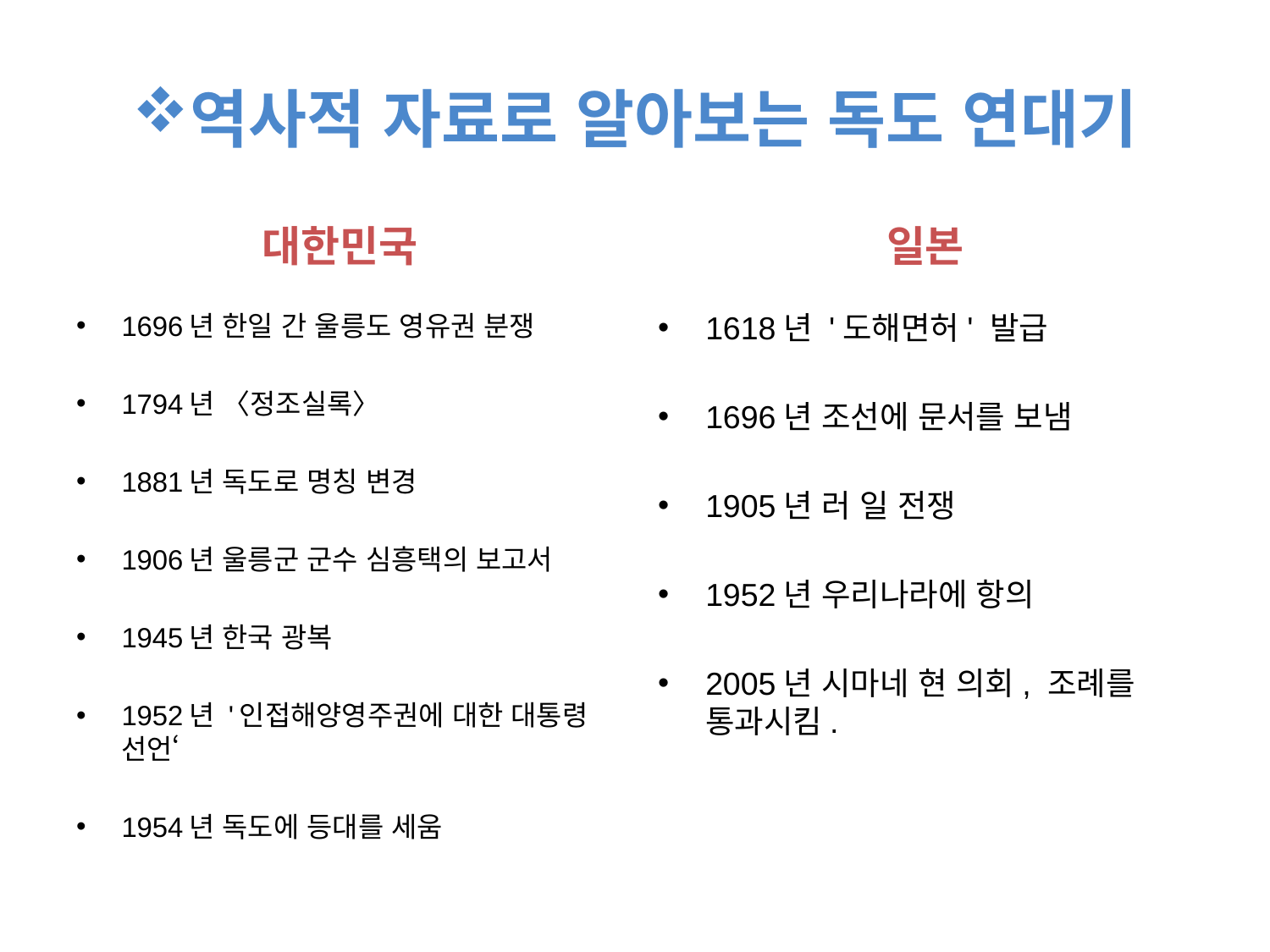

# 역사적 자료로 알아보는 독도 연대기
대한민국
일본
1696년 한일 간 울릉도 영유권 분쟁

1794년 〈정조실록〉

1881년 독도로 명칭 변경

1906년 울릉군 군수 심흥택의 보고서

1945년 한국 광복

1952년 '인접해양영주권에 대한 대통령 선언‘

1954년 독도에 등대를 세움

1618년 '도해면허' 발급

1696년 조선에 문서를 보냄

1905년 러 일 전쟁

1952년 우리나라에 항의

2005년 시마네 현 의회, 조례를 통과시킴.